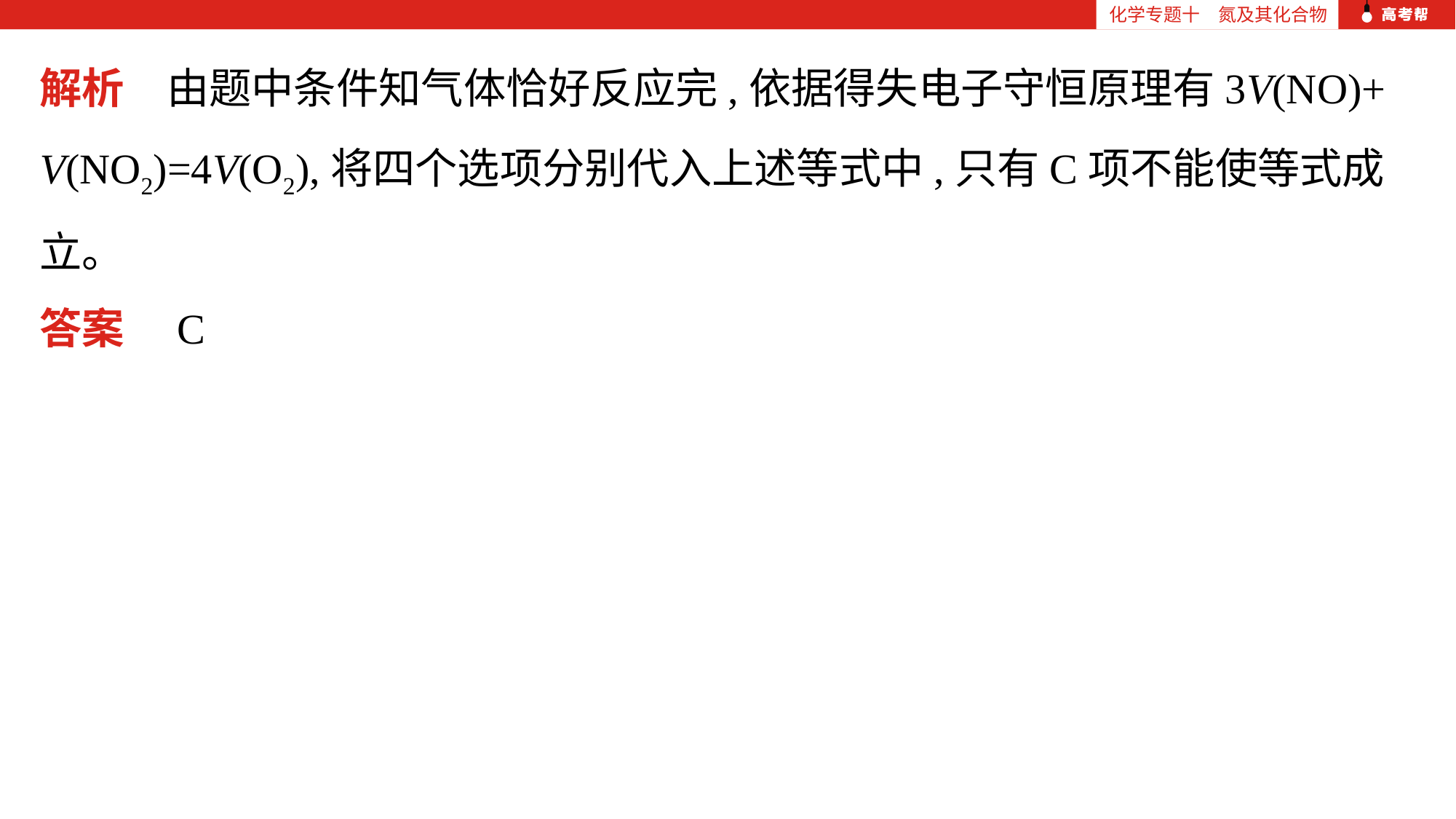

化学专题十　氮及其化合物

解析　由题中条件知气体恰好反应完,依据得失电子守恒原理有3V(NO)+ V(NO2)=4V(O2),将四个选项分别代入上述等式中,只有C项不能使等式成立。
答案　C